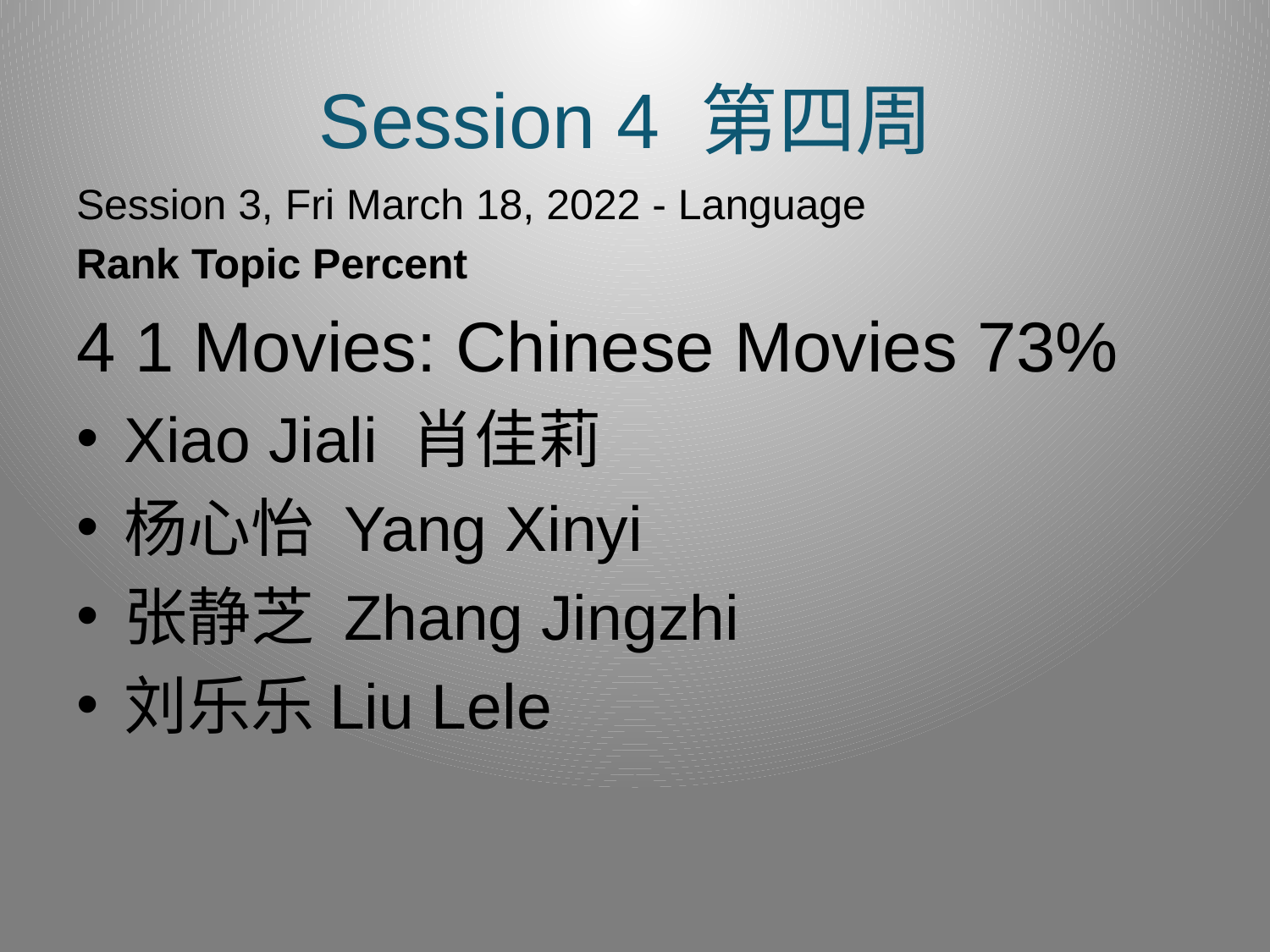

# Session 4 第四周
Session 3, Fri March 18, 2022 - Language
Rank Topic Percent
4 1 Movies: Chinese Movies 73%
Xiao Jiali 肖佳莉
杨心怡 Yang Xinyi
张静芝 Zhang Jingzhi
刘乐乐Liu Lele